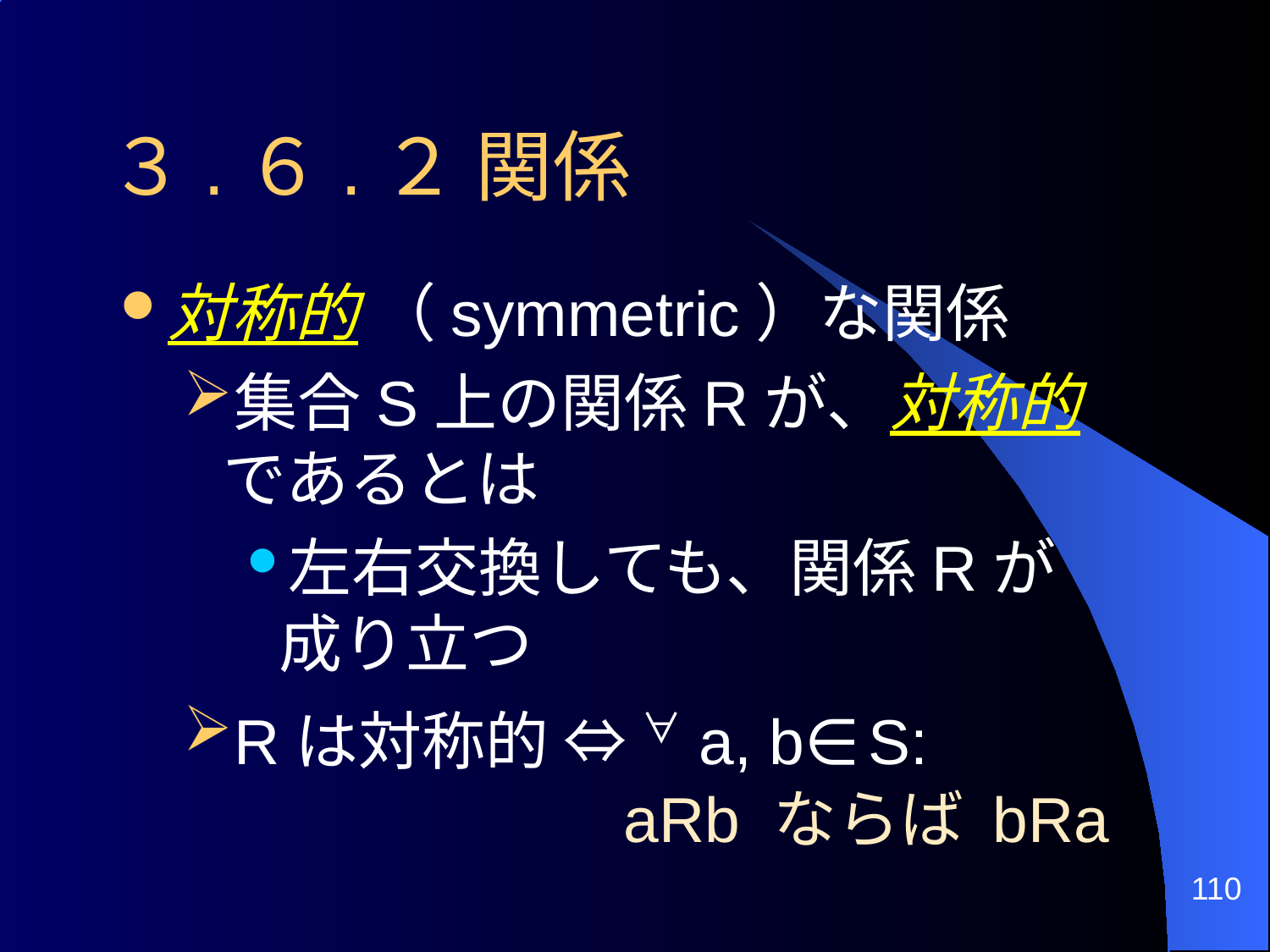

# ３.６.２ 関係
対称的 （symmetric）な関係
集合S上の関係Rが、対称的 であるとは
左右交換しても、関係Rが成り立つ
Rは対称的 ⇔ ∀a, b∈S:
aRb ならば bRa
110